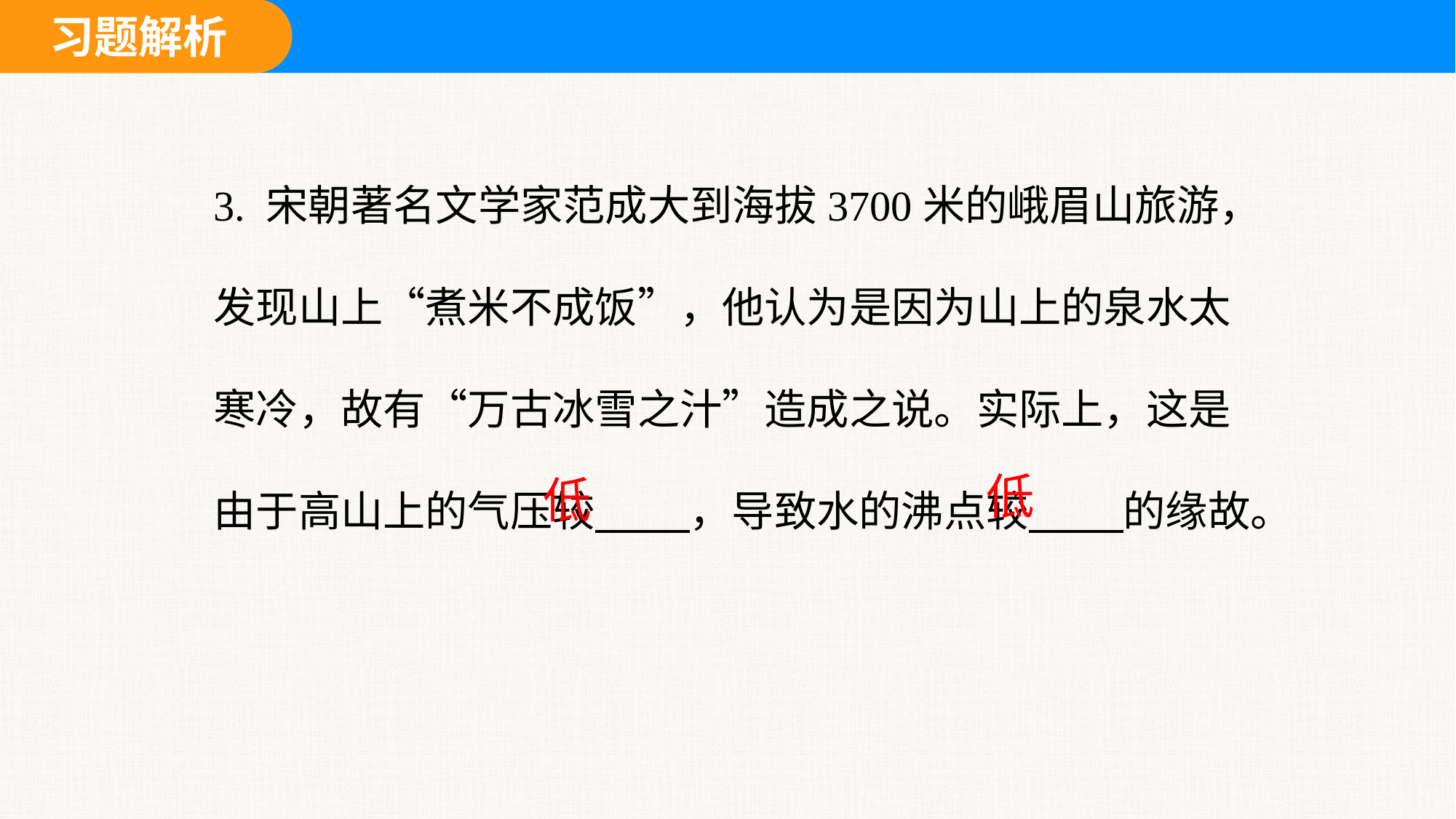

3. 宋朝著名文学家范成大到海拔3700米的峨眉山旅游，发现山上“煮米不成饭”，他认为是因为山上的泉水太寒冷，故有“万古冰雪之汁”造成之说。实际上，这是由于高山上的气压较          ，导致水的沸点较          的缘故。
低
低